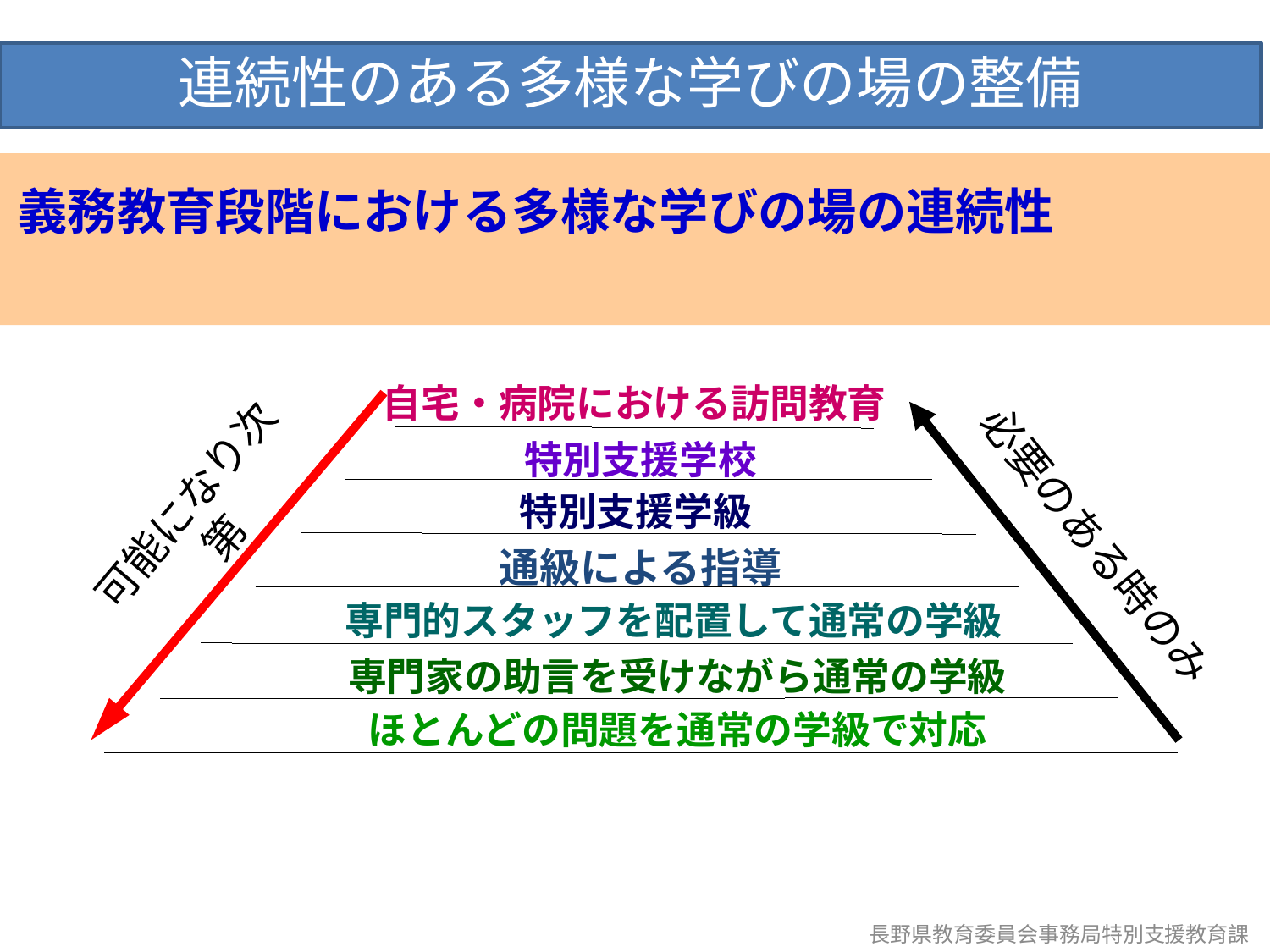

連続性のある多様な学びの場の整備
義務教育段階における多様な学びの場の連続性
自宅・病院における訪問教育

特別支援学校
特別支援学級
可能になり次第
必要のある時のみ
通級による指導
専門的スタッフを配置して通常の学級
専門家の助言を受けながら通常の学級
ほとんどの問題を通常の学級で対応
長野県教育委員会事務局特別支援教育課